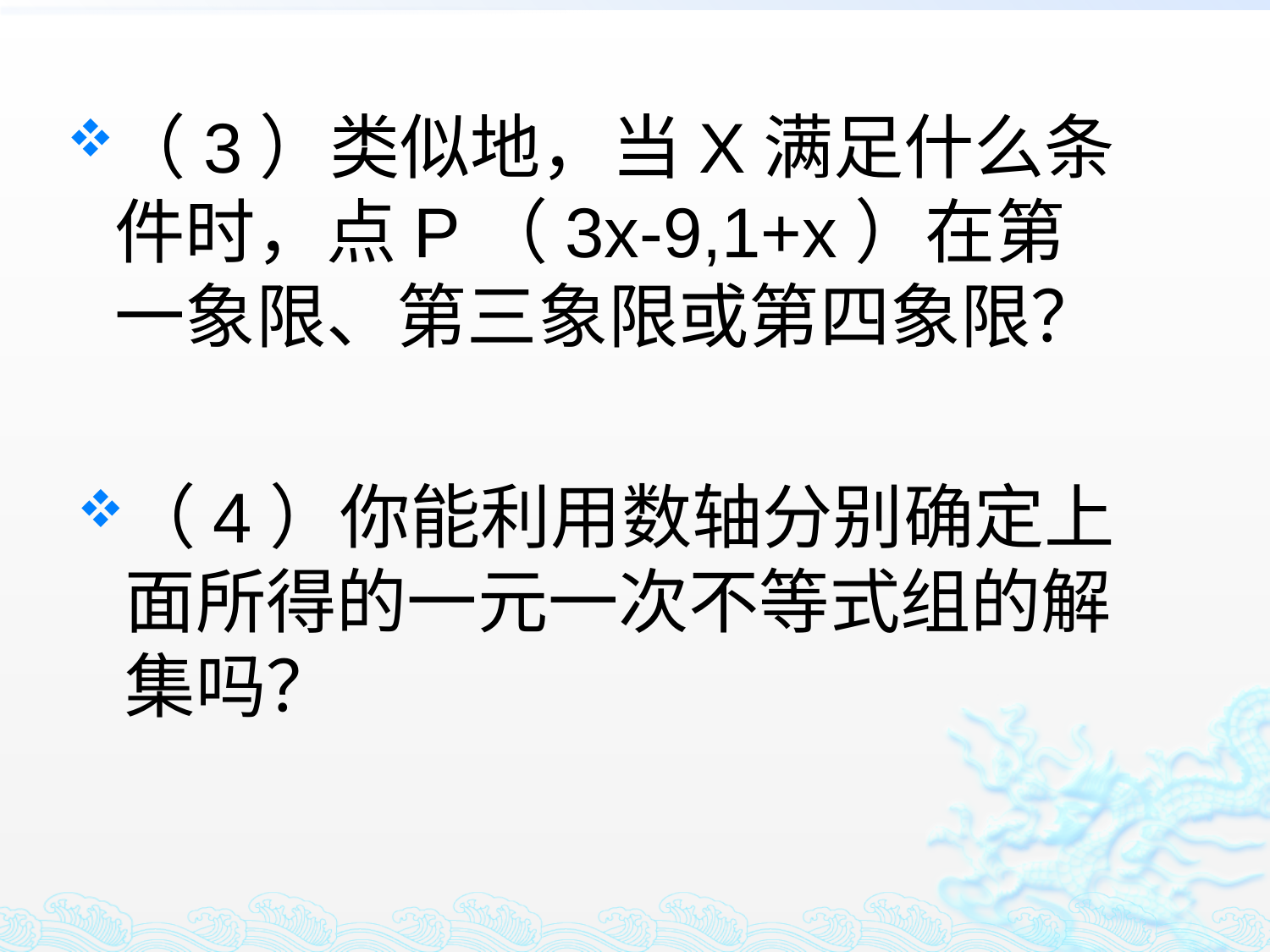

（3）类似地，当X满足什么条件时，点P（3x-9,1+x）在第一象限、第三象限或第四象限？
（4）你能利用数轴分别确定上面所得的一元一次不等式组的解集吗？